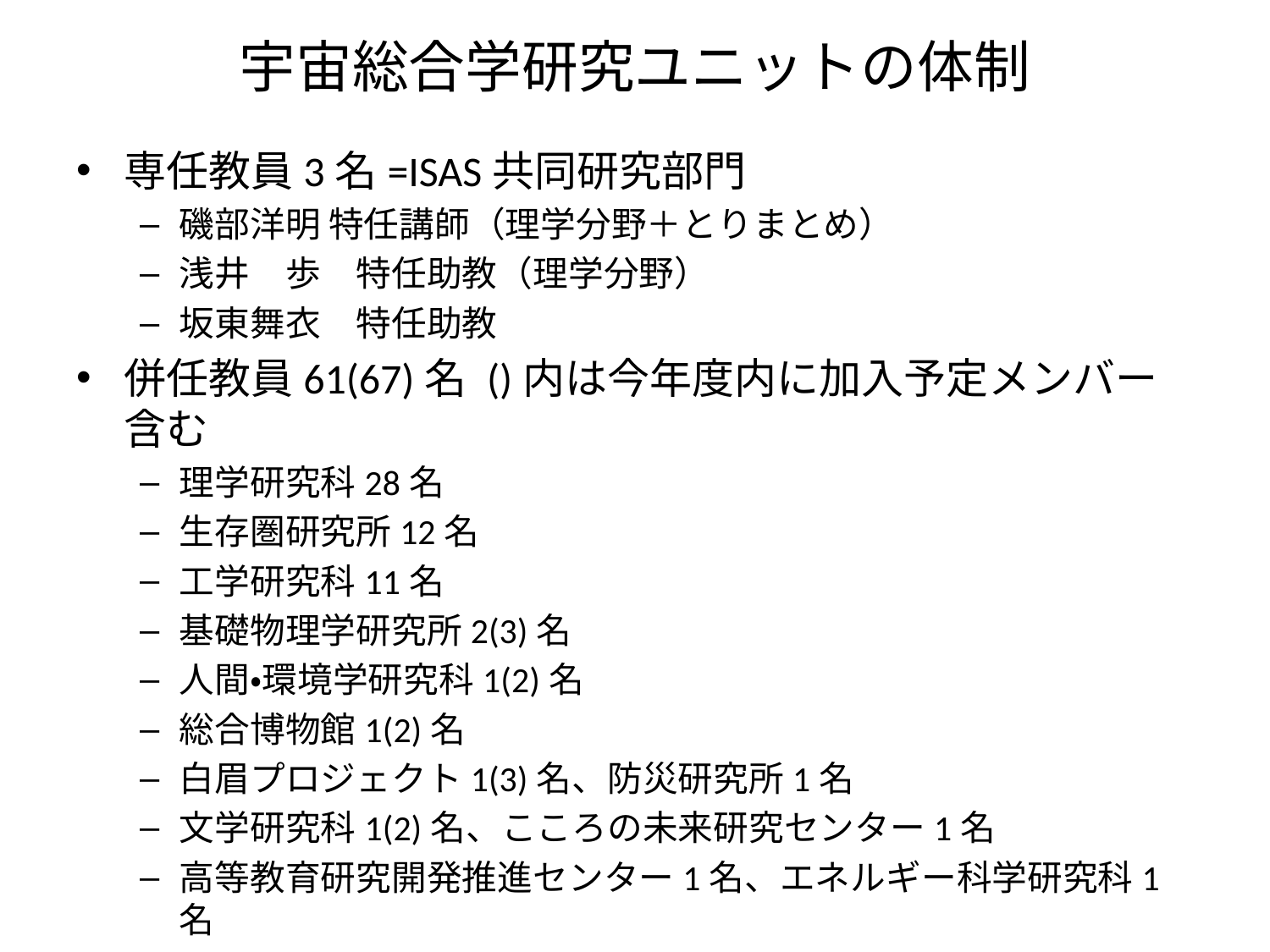

# 宇宙総合学研究ユニットの体制
専任教員3名=ISAS共同研究部門
磯部洋明 特任講師（理学分野＋とりまとめ）
浅井　歩　特任助教（理学分野）
坂東舞衣　特任助教
併任教員61(67)名 ()内は今年度内に加入予定メンバー含む
理学研究科28名
生存圏研究所12名
工学研究科11名
基礎物理学研究所2(3)名
人間・環境学研究科1(2)名
総合博物館1(2)名
白眉プロジェクト1(3)名、防災研究所1名
文学研究科1(2)名、こころの未来研究センター1名
高等教育研究開発推進センター1名、エネルギー科学研究科1名